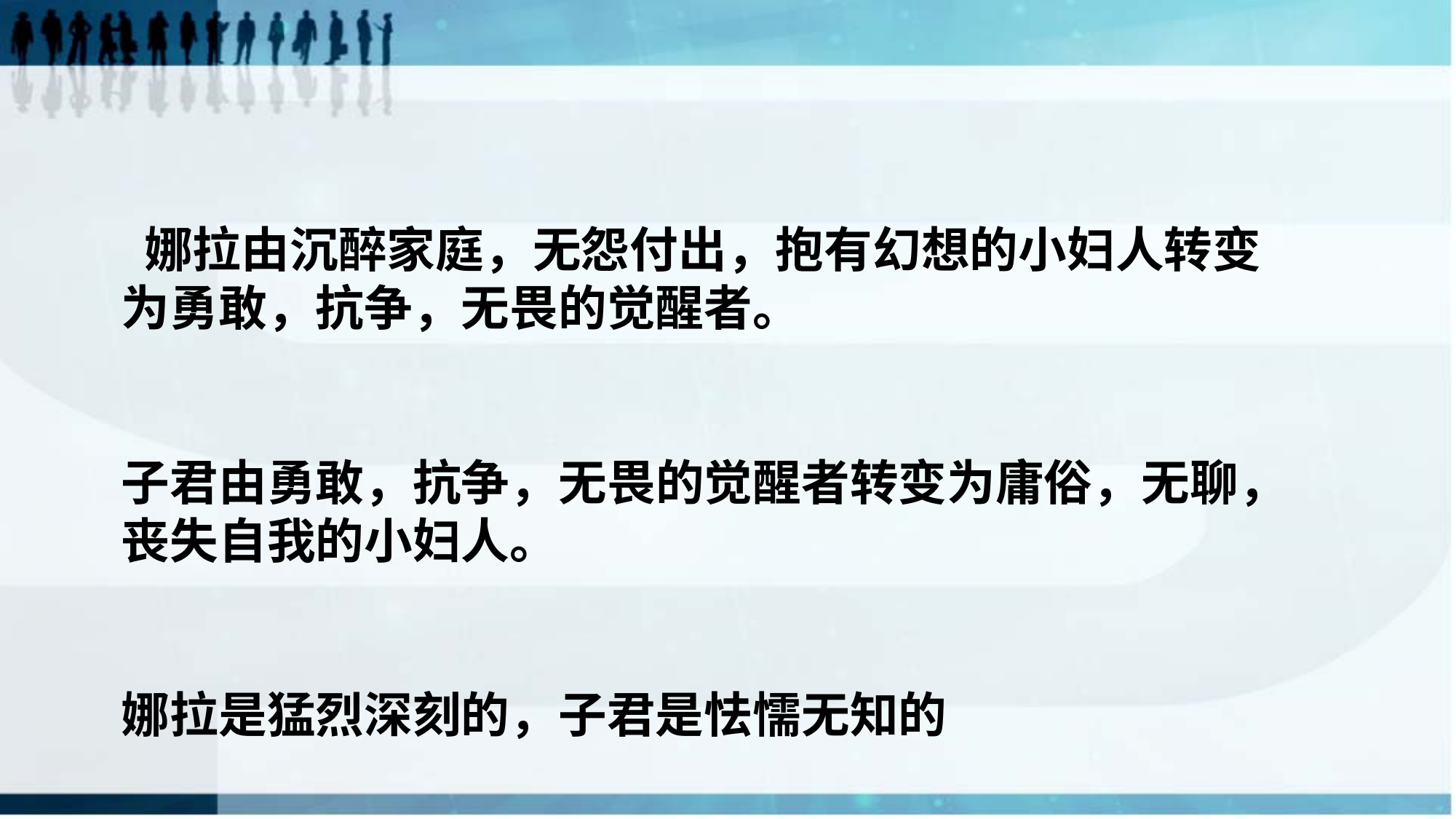

娜拉由沉醉家庭，无怨付出，抱有幻想的小妇人转变为勇敢，抗争，无畏的觉醒者。

子君由勇敢，抗争，无畏的觉醒者转变为庸俗，无聊，丧失自我的小妇人。

娜拉是猛烈深刻的，子君是怯懦无知的